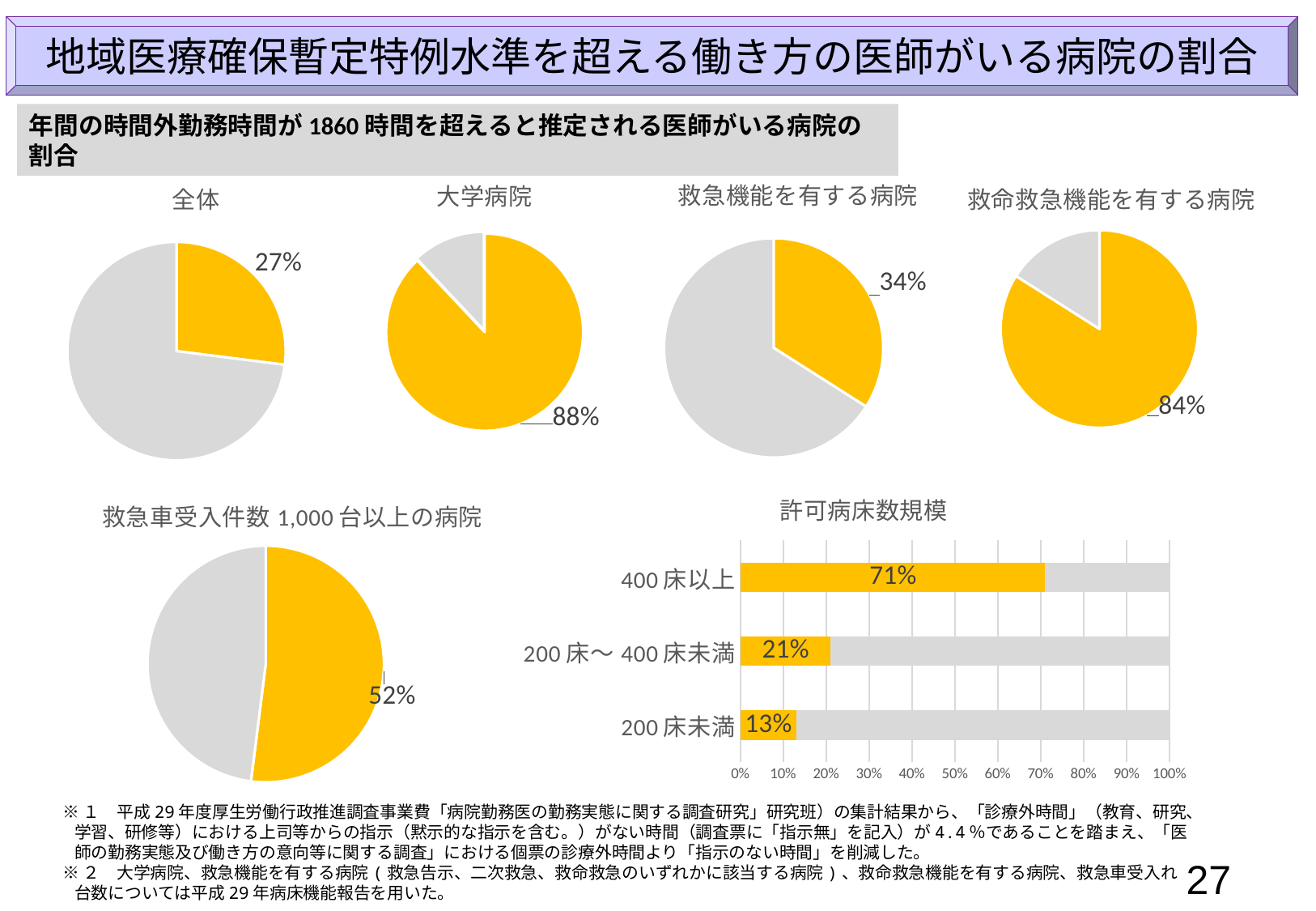

地域医療確保暫定特例水準を超える働き方の医師がいる病院の割合
年間の時間外勤務時間が1860時間を超えると推定される医師がいる病院の割合

### Chart: 全体

| Category |  |
|---|---|

### Chart: 救命救急機能を有する病院

| Category |  |
|---|---|

### Chart: 大学病院

| Category |  |
|---|---|

### Chart: 救急機能を有する病院

| Category |  |
|---|---|

### Chart: 許可病床数規模

| Category |  |  |
|---|---|---|
| 200床未満 | 0.13 | 0.87 |
| 200床～400床未満 | 0.21 | 0.79 |
| 400床以上 | 0.71 | 0.29 |

### Chart: 救急車受入件数1,000台以上の病院

| Category |  |
|---|---|
※１　平成29年度厚生労働行政推進調査事業費「病院勤務医の勤務実態に関する調査研究」研究班）の集計結果から、「診療外時間」（教育、研究、学習、研修等）における上司等からの指示（黙示的な指示を含む。）がない時間（調査票に「指示無」を記入）が4.4％であることを踏まえ、「医師の勤務実態及び働き方の意向等に関する調査」における個票の診療外時間より「指示のない時間」を削減した。
※２　大学病院、救急機能を有する病院(救急告示、二次救急、救命救急のいずれかに該当する病院)、救命救急機能を有する病院、救急車受入れ台数については平成29年病床機能報告を用いた。
27